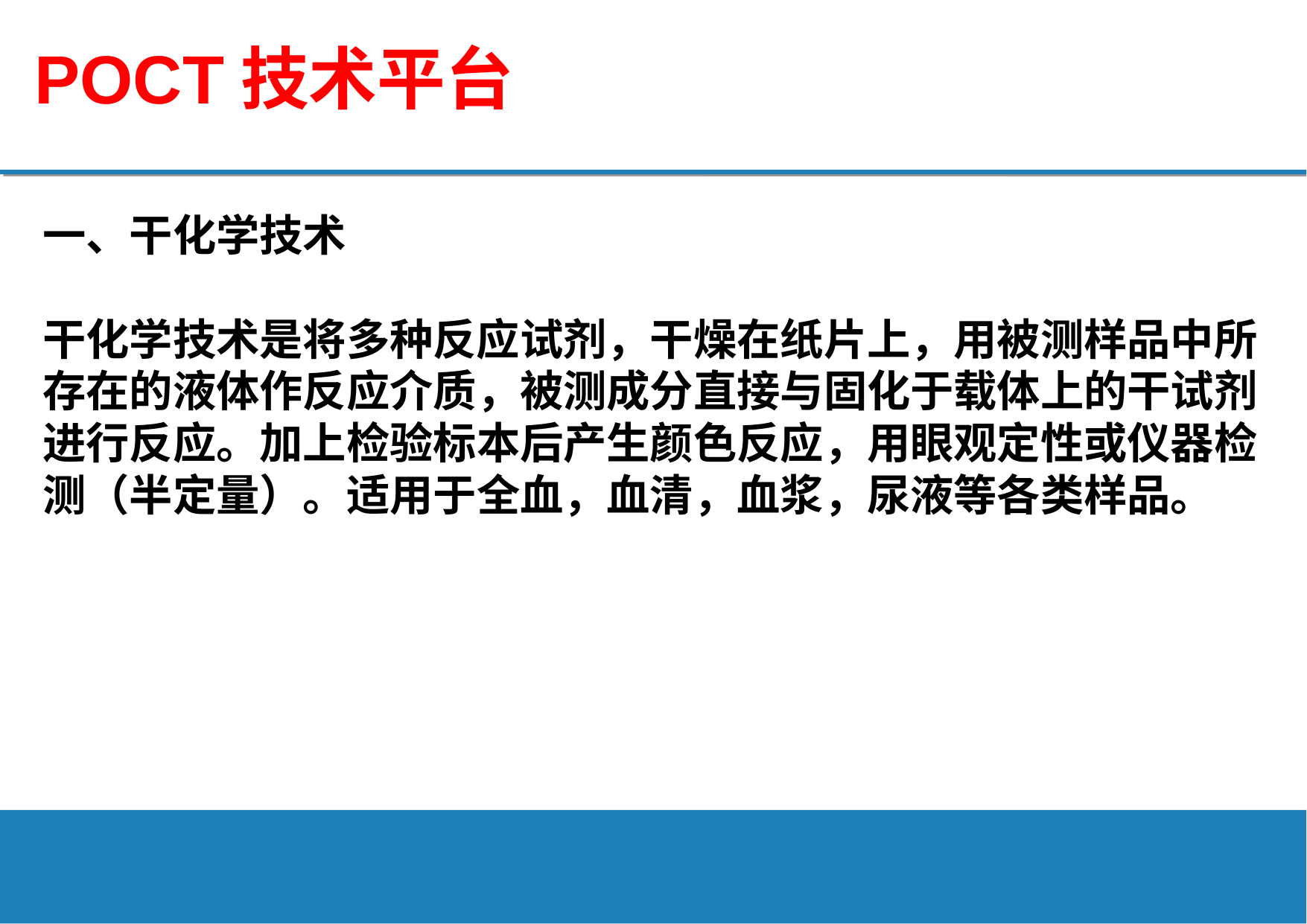

POCT技术平台
一、干化学技术

干化学技术是将多种反应试剂，干燥在纸片上，用被测样品中所存在的液体作反应介质，被测成分直接与固化于载体上的干试剂进行反应。加上检验标本后产生颜色反应，用眼观定性或仪器检测（半定量）。适用于全血，血清，血浆，尿液等各类样品。